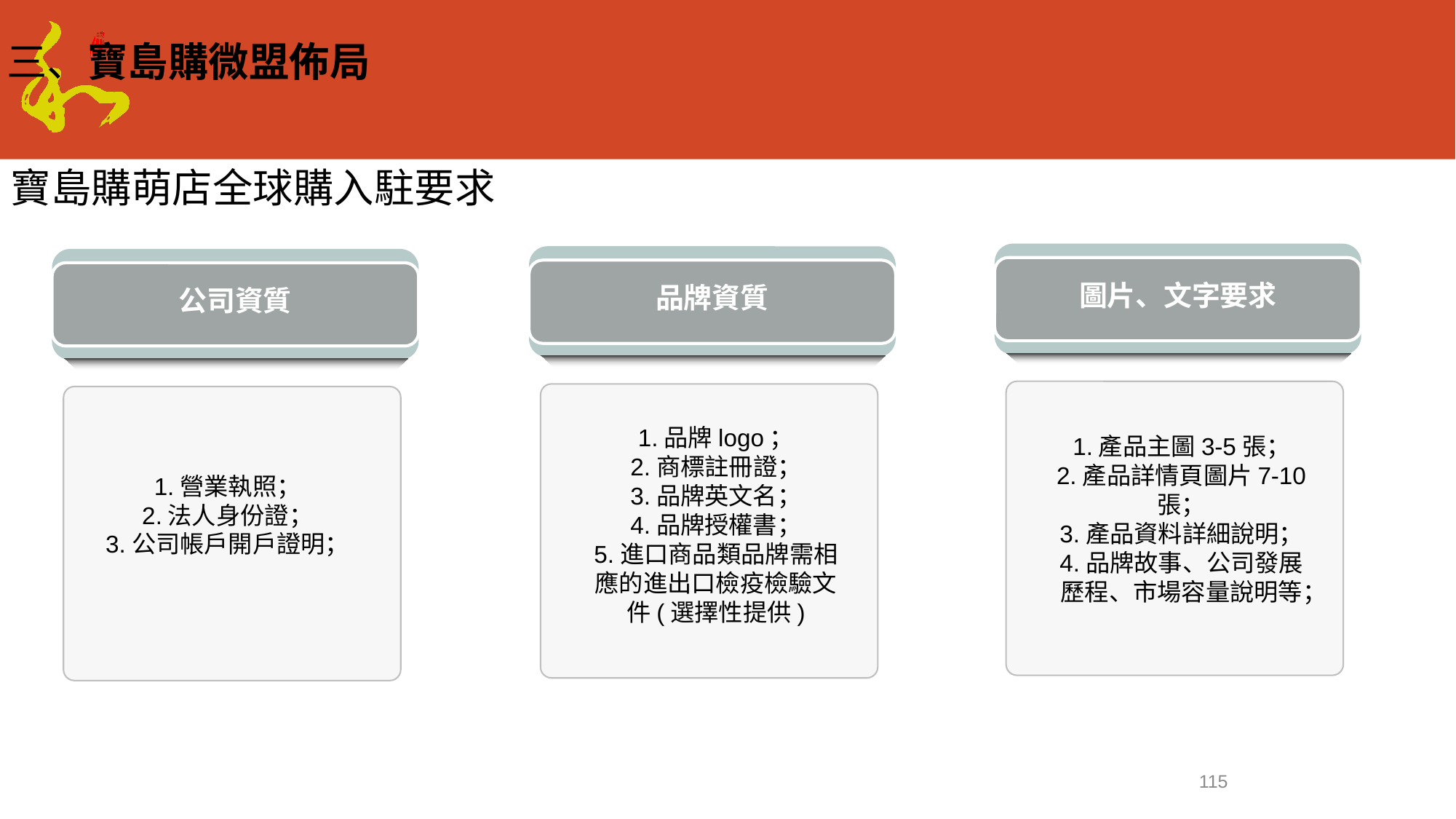

三、寶島購微盟佈局
寶島購萌店全球購入駐要求

圖片、文字要求

品牌資質

公司資質

1.品牌logo；
2.商標註冊證；
3.品牌英文名；
4.品牌授權書；
5.進口商品類品牌需相應的進出口檢疫檢驗文件(選擇性提供)
1.產品主圖3-5張；
2.產品詳情頁圖片7-10張；
3.產品資料詳細說明；
4.品牌故事、公司發展歷程、市場容量說明等；
1.營業執照；
2.法人身份證；
3.公司帳戶開戶證明；
115